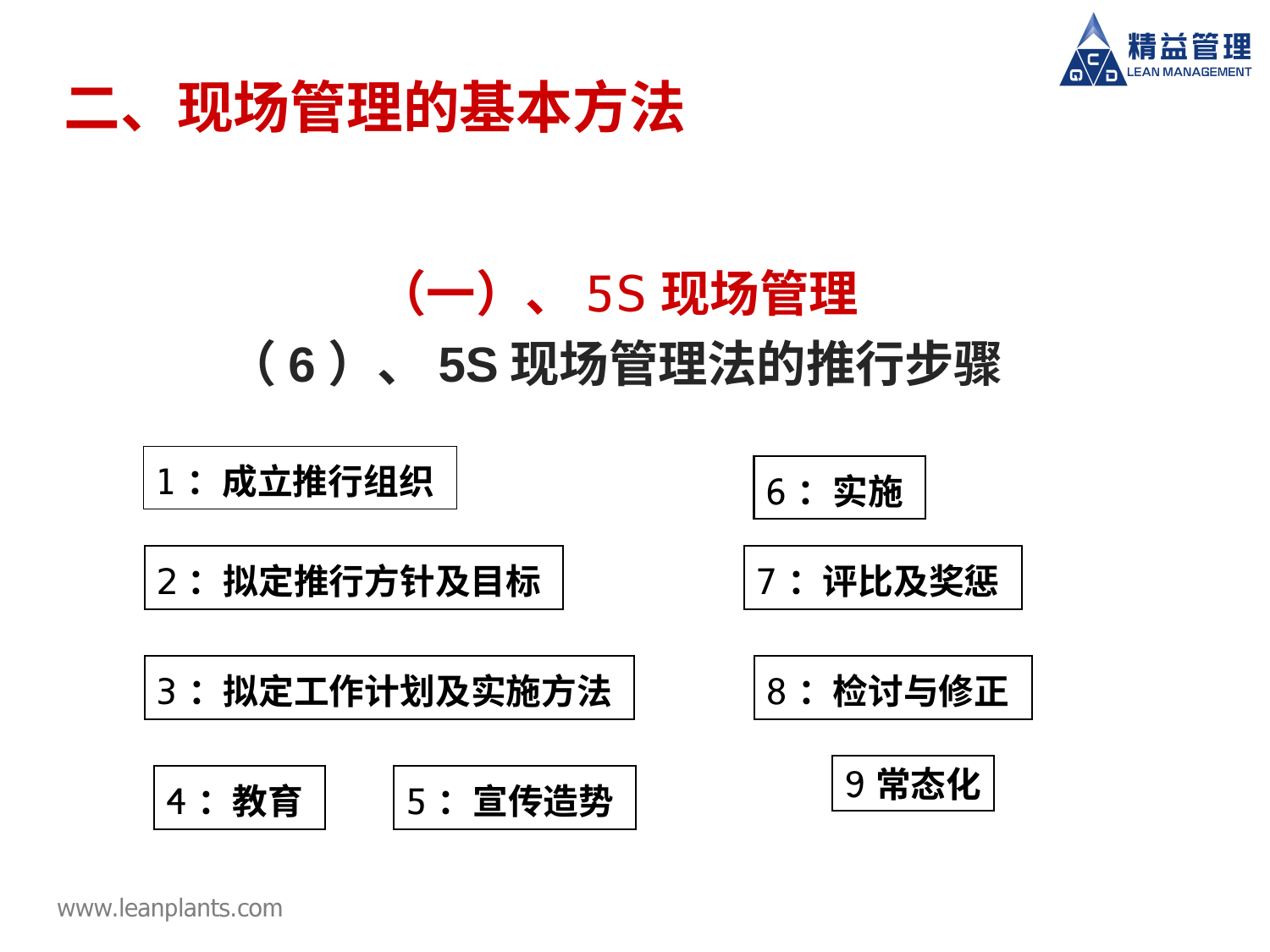

# 二、现场管理的基本方法
（一）、5S现场管理
（6）、5S现场管理法的推行步骤
1：成立推行组织
6：实施
2：拟定推行方针及目标
7：评比及奖惩
3：拟定工作计划及实施方法
8：检讨与修正
9常态化
4：教育
5：宣传造势